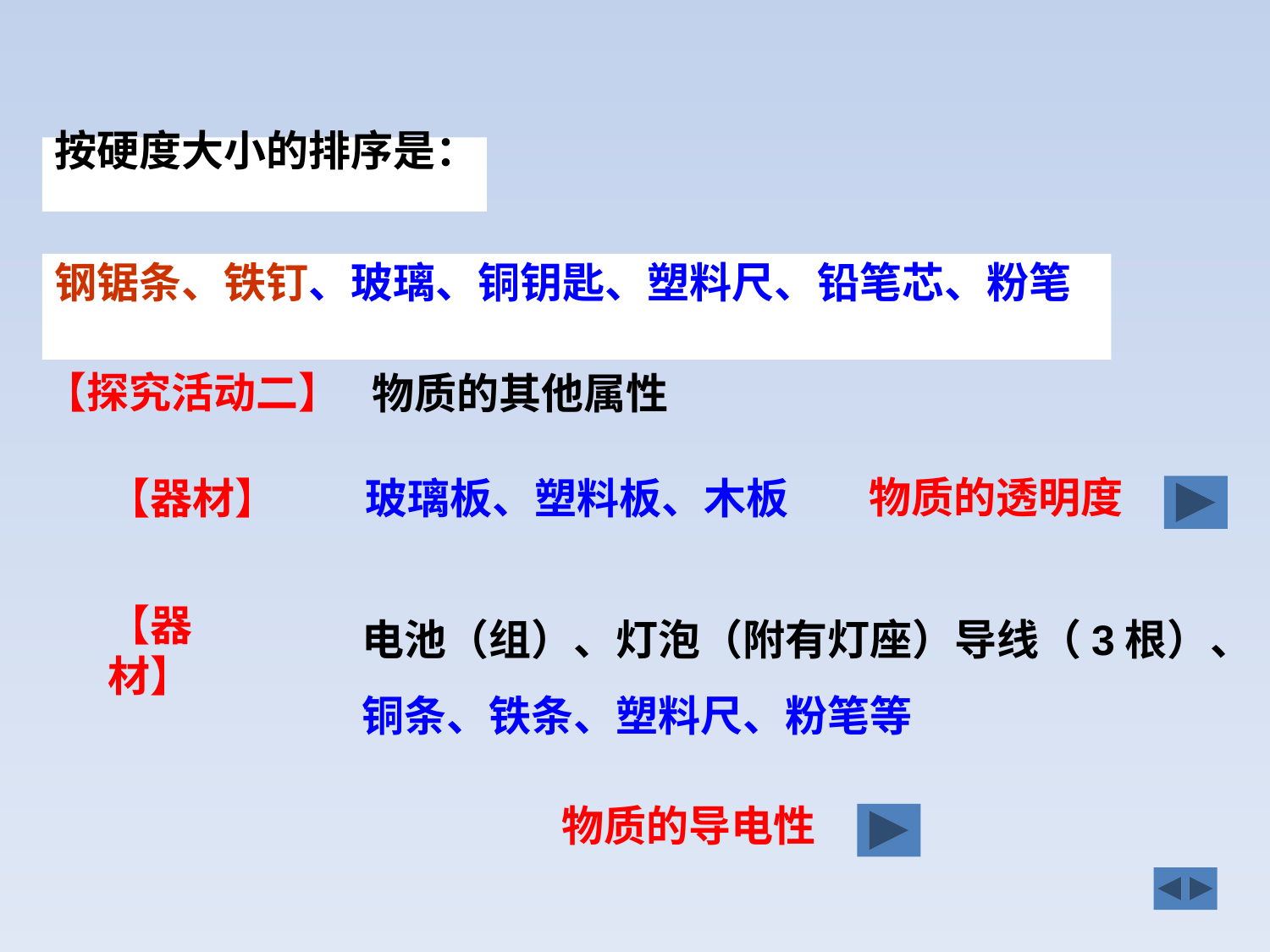

按硬度大小的排序是：
钢锯条、铁钉、玻璃、铜钥匙、塑料尺、铅笔芯、粉笔

【探究活动二】
物质的其他属性

物质的透明度
【器材】
玻璃板、塑料板、木板

电池（组）、灯泡（附有灯座）导线（3根）、铜条、铁条、塑料尺、粉笔等

【器材】
物质的导电性